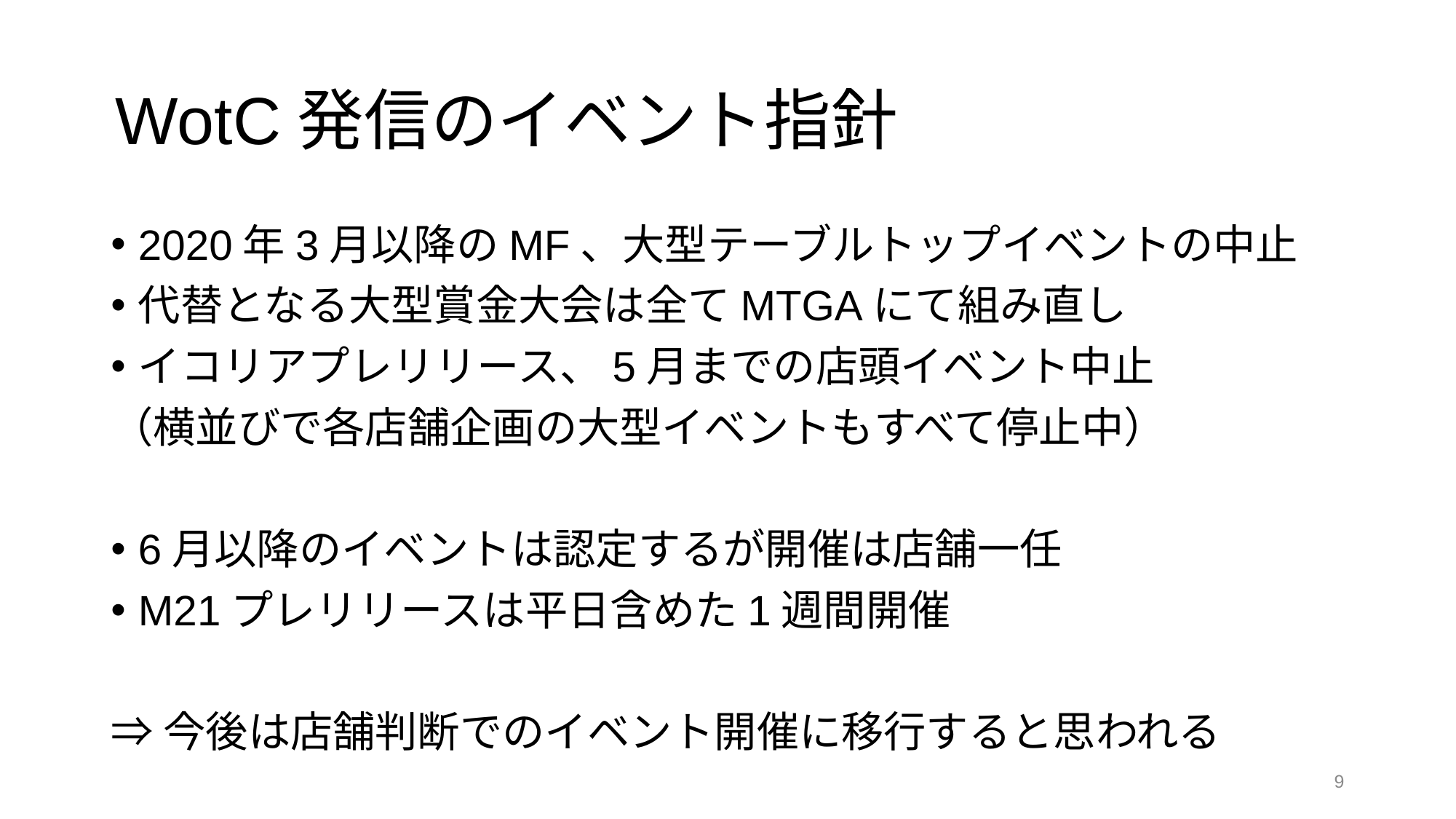

# WotC発信のイベント指針
2020年3月以降のMF、大型テーブルトップイベントの中止
代替となる大型賞金大会は全てMTGAにて組み直し
イコリアプレリリース、5月までの店頭イベント中止
（横並びで各店舗企画の大型イベントもすべて停止中）

6月以降のイベントは認定するが開催は店舗一任
M21プレリリースは平日含めた1週間開催

⇒今後は店舗判断でのイベント開催に移行すると思われる
9